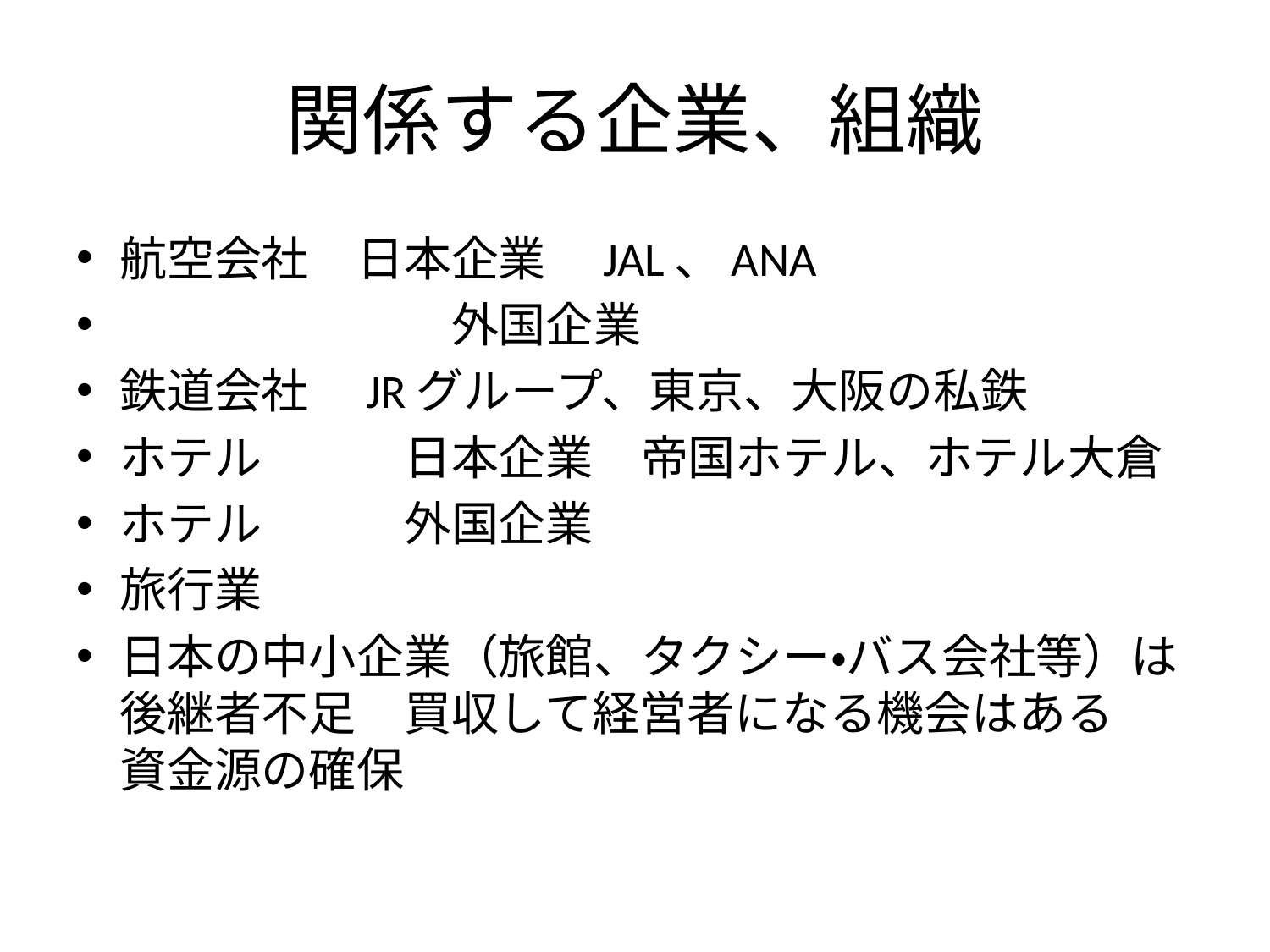

# 関係する企業、組織
航空会社　日本企業　JAL、ANA
　　　　　　　外国企業
鉄道会社　JRグループ、東京、大阪の私鉄
ホテル　　　日本企業　帝国ホテル、ホテル大倉
ホテル　　　外国企業
旅行業
日本の中小企業（旅館、タクシー・バス会社等）は後継者不足　買収して経営者になる機会はある　資金源の確保